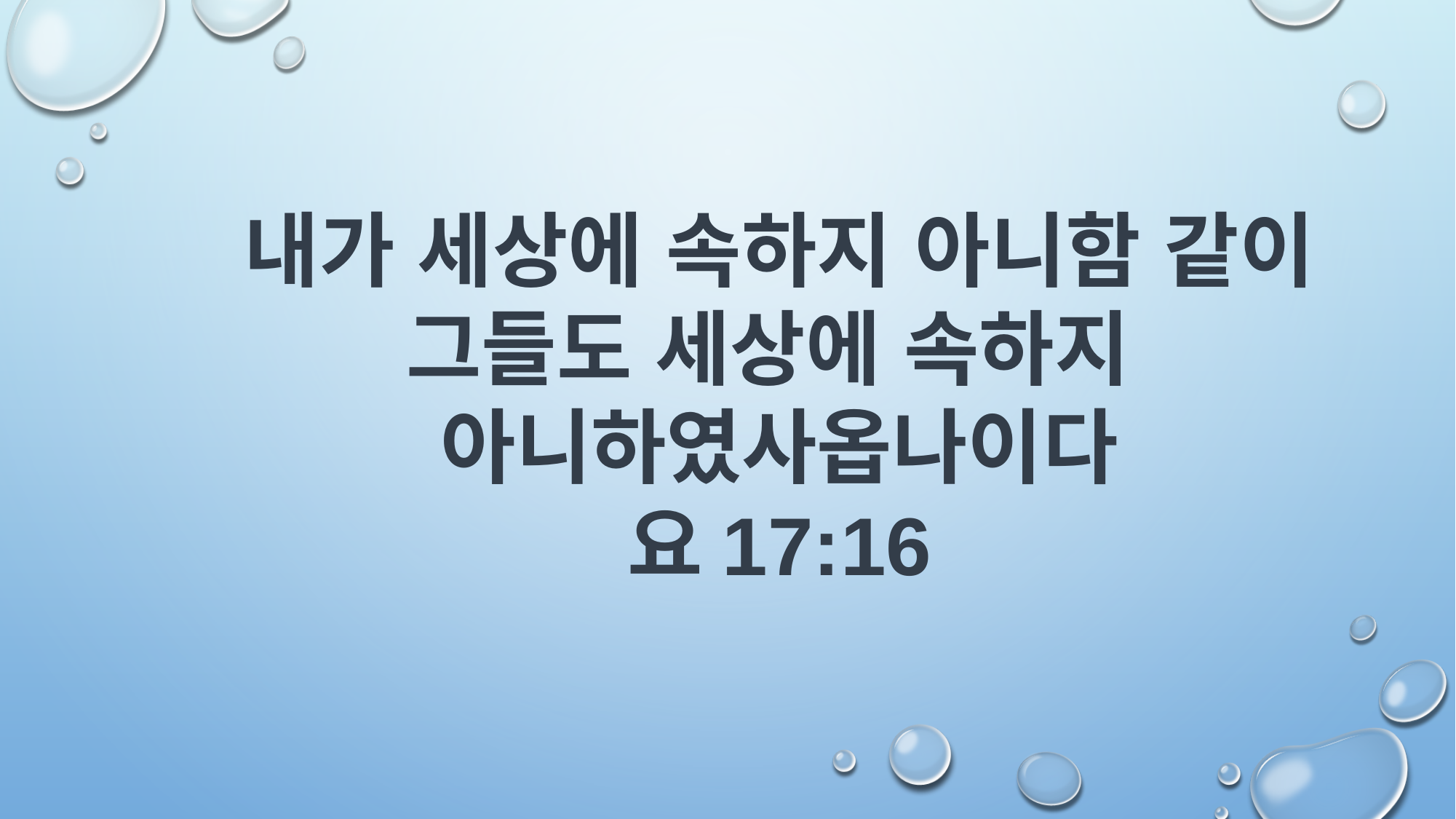

내가 세상에 속하지 아니함 같이 그들도 세상에 속하지
아니하였사옵나이다
요17:16